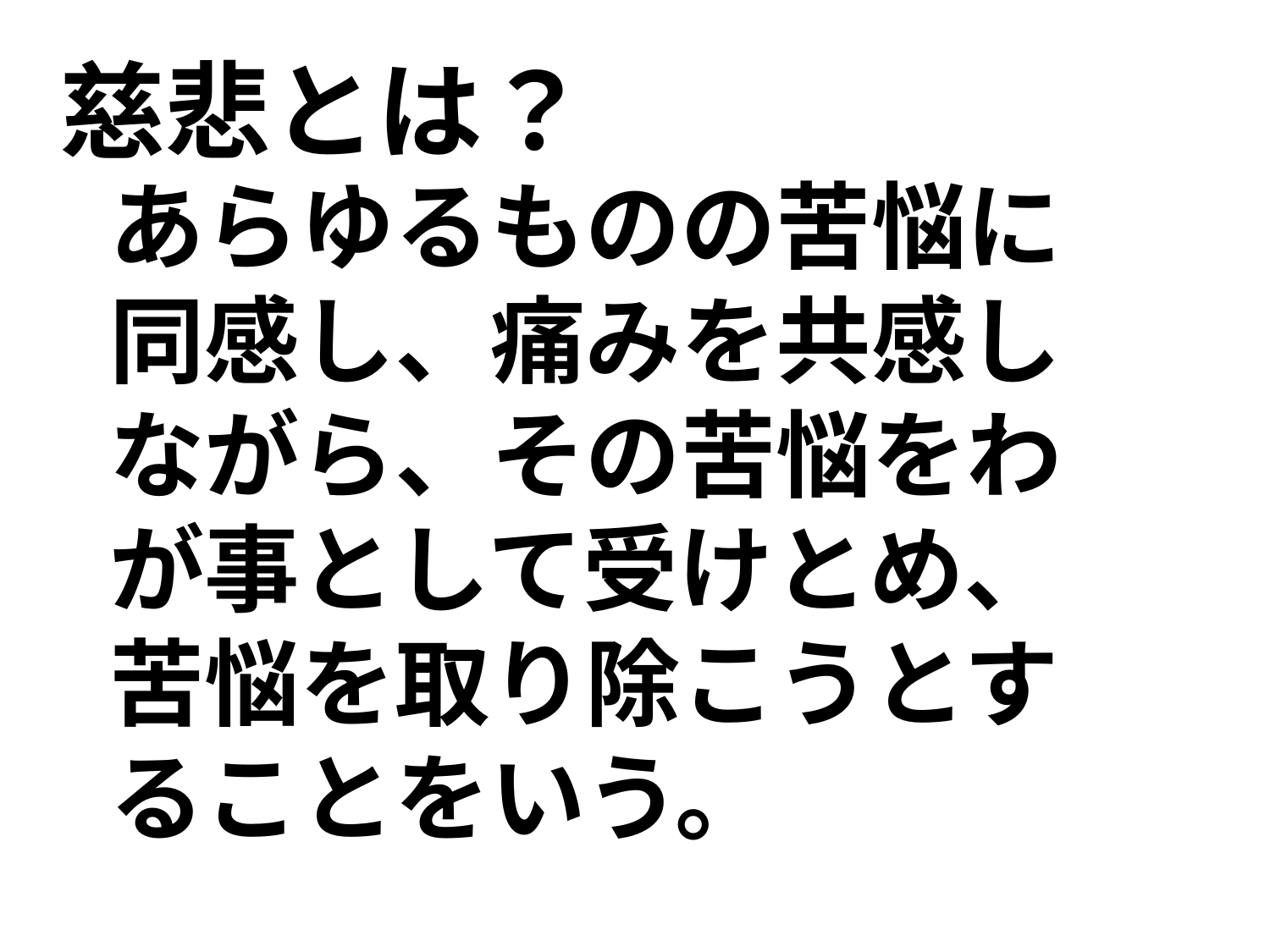

慈悲とは？
あらゆるものの苦悩に同感し、痛みを共感しながら、その苦悩をわが事として受けとめ、苦悩を取り除こうとすることをいう。